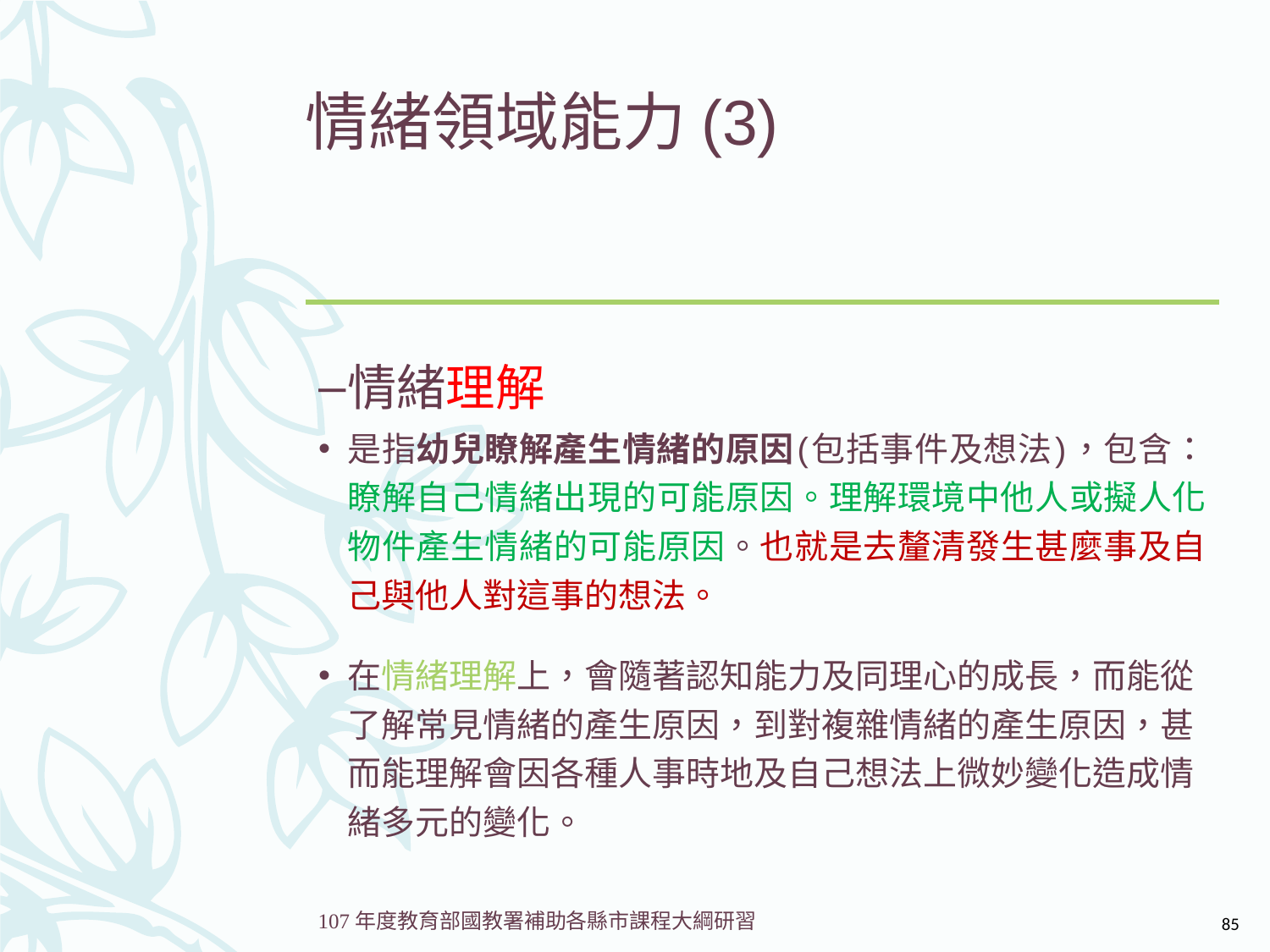

# 情緒領域能力(3)
情緒理解
是指幼兒瞭解產生情緒的原因(包括事件及想法)，包含：瞭解自己情緒出現的可能原因。理解環境中他人或擬人化物件產生情緒的可能原因。也就是去釐清發生甚麼事及自己與他人對這事的想法。

在情緒理解上，會隨著認知能力及同理心的成長，而能從了解常見情緒的產生原因，到對複雜情緒的產生原因，甚而能理解會因各種人事時地及自己想法上微妙變化造成情緒多元的變化。
85
107年度教育部國教署補助各縣市課程大綱研習